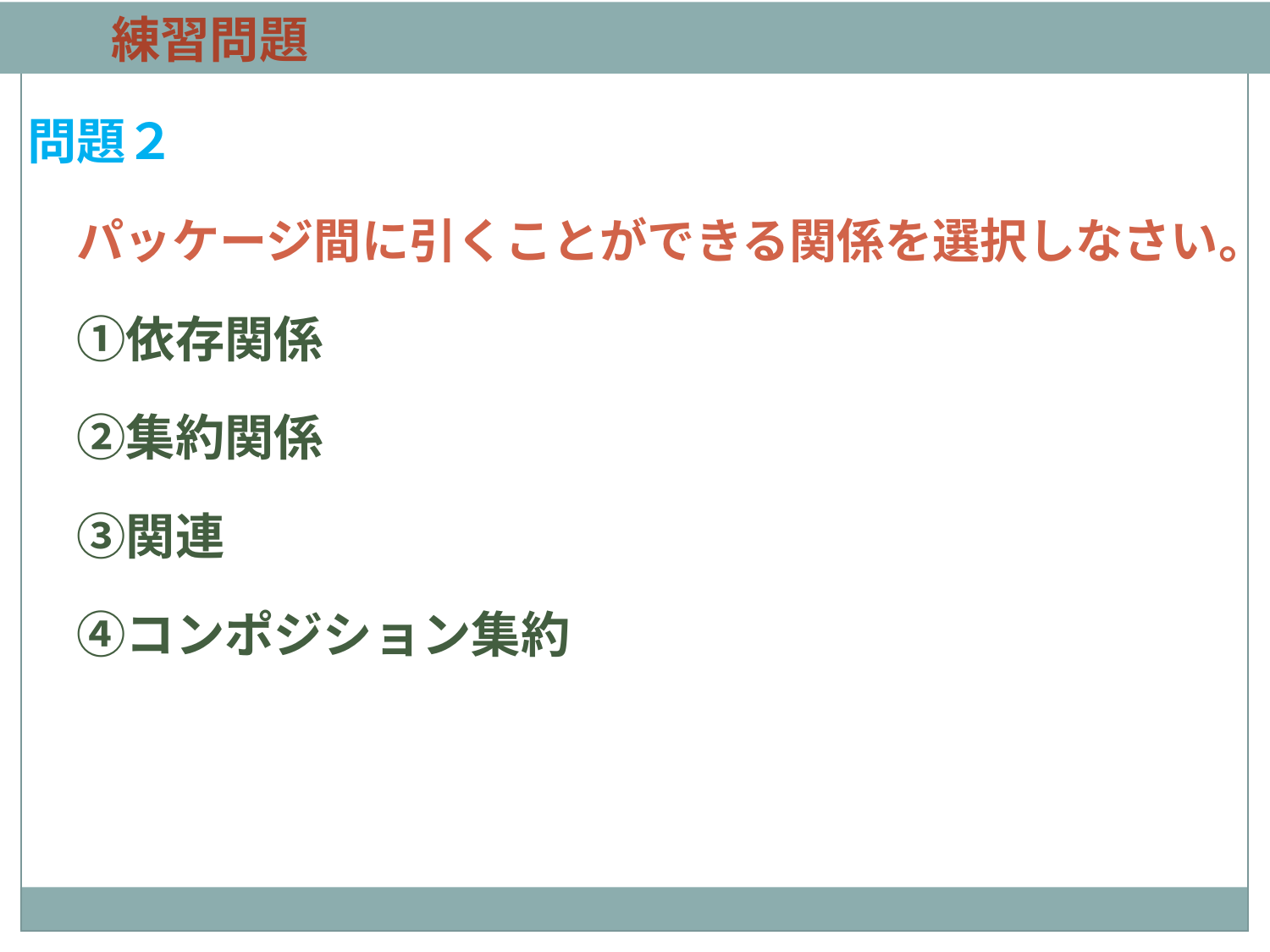

練習問題
問題２
　パッケージ間に引くことができる関係を選択しなさい。
　①依存関係
　②集約関係
　③関連
　④コンポジション集約